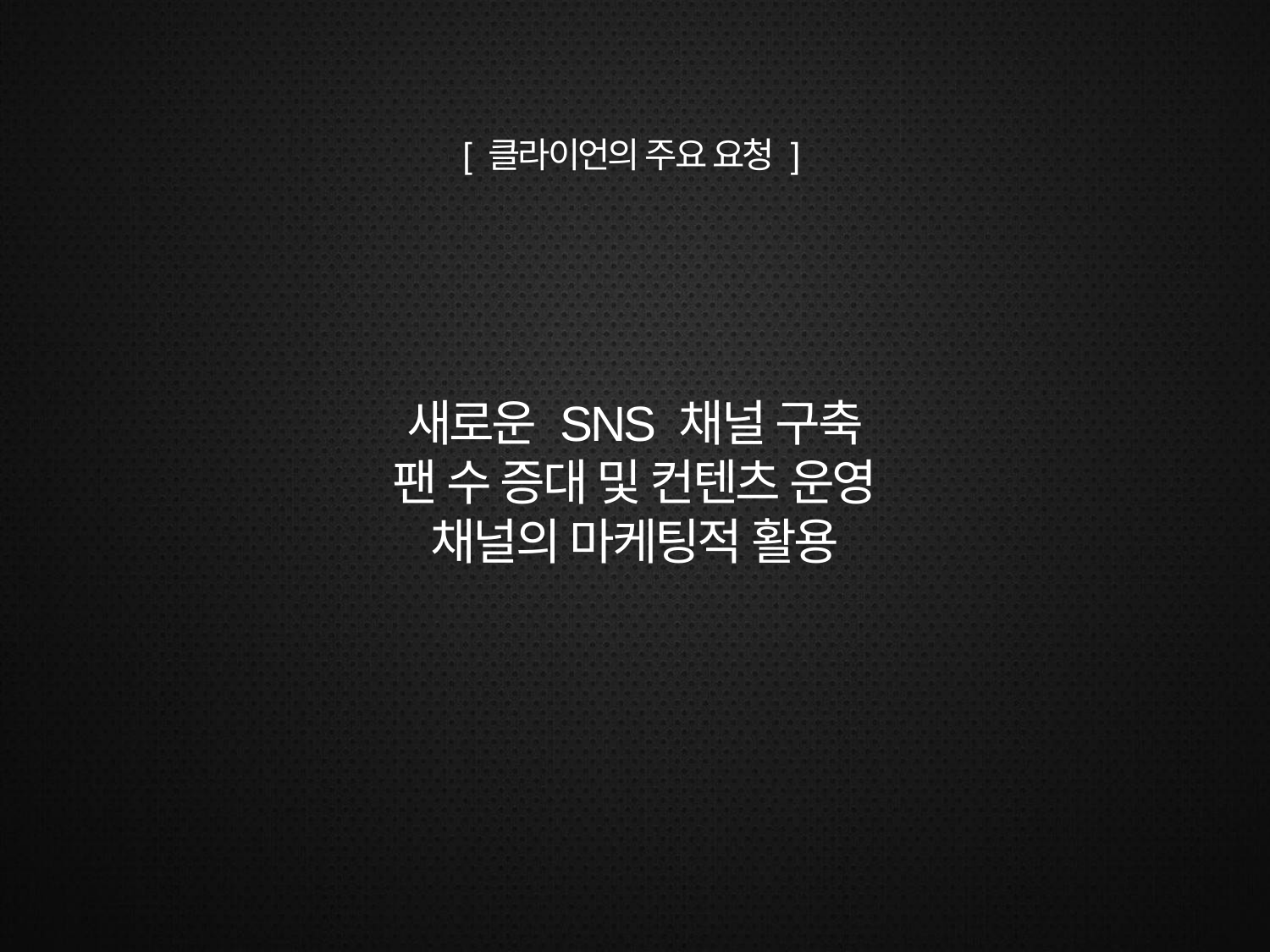

[ 클라이언의 주요 요청 ]
새로운 SNS 채널 구축
팬 수 증대 및 컨텐츠 운영
채널의 마케팅적 활용